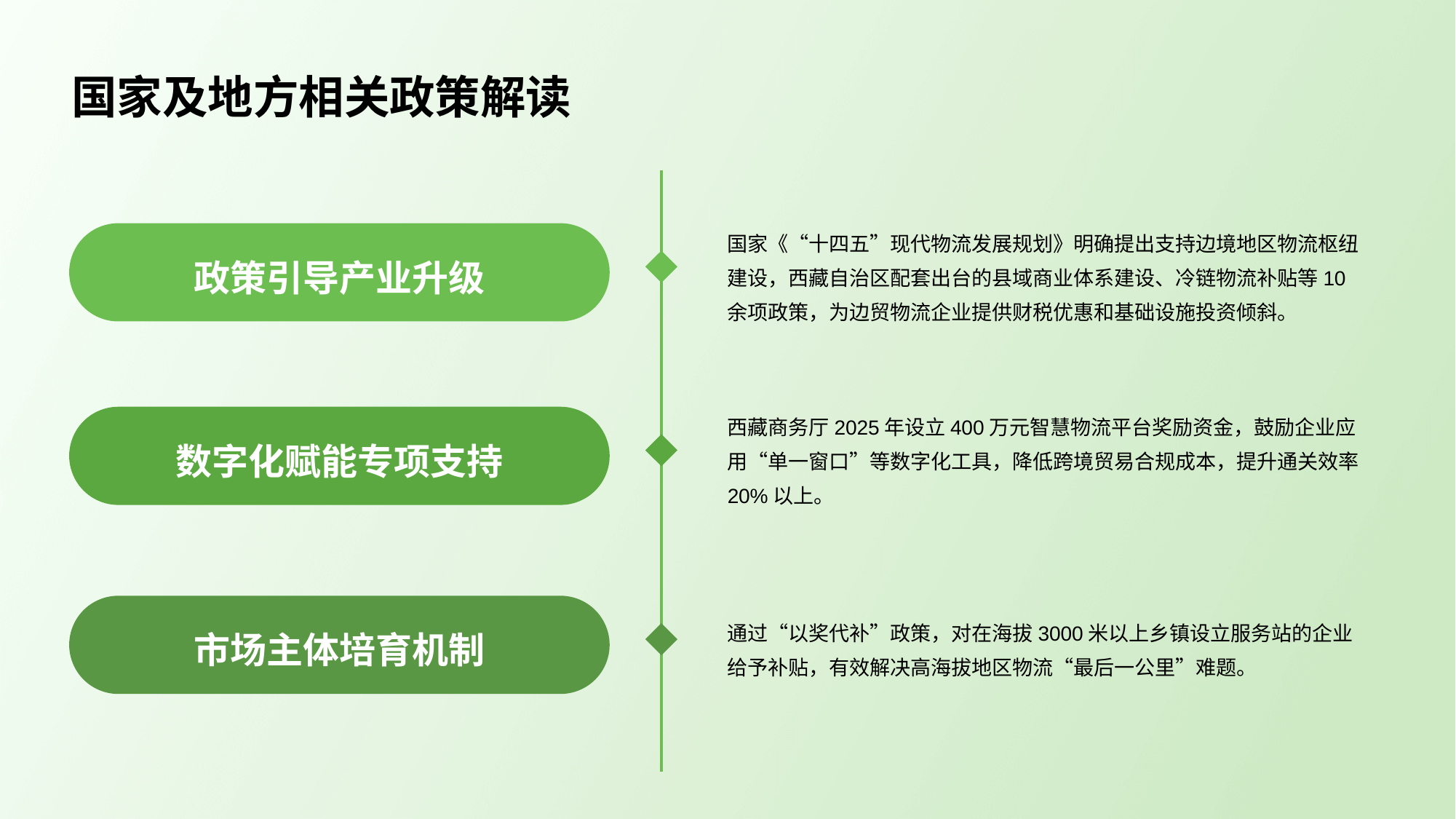

国家及地方相关政策解读
国家《“十四五”现代物流发展规划》明确提出支持边境地区物流枢纽建设，西藏自治区配套出台的县域商业体系建设、冷链物流补贴等10余项政策，为边贸物流企业提供财税优惠和基础设施投资倾斜。

政策引导产业升级

西藏商务厅2025年设立400万元智慧物流平台奖励资金，鼓励企业应用“单一窗口”等数字化工具，降低跨境贸易合规成本，提升通关效率20%以上。

数字化赋能专项支持

通过“以奖代补”政策，对在海拔3000米以上乡镇设立服务站的企业给予补贴，有效解决高海拔地区物流“最后一公里”难题。

市场主体培育机制